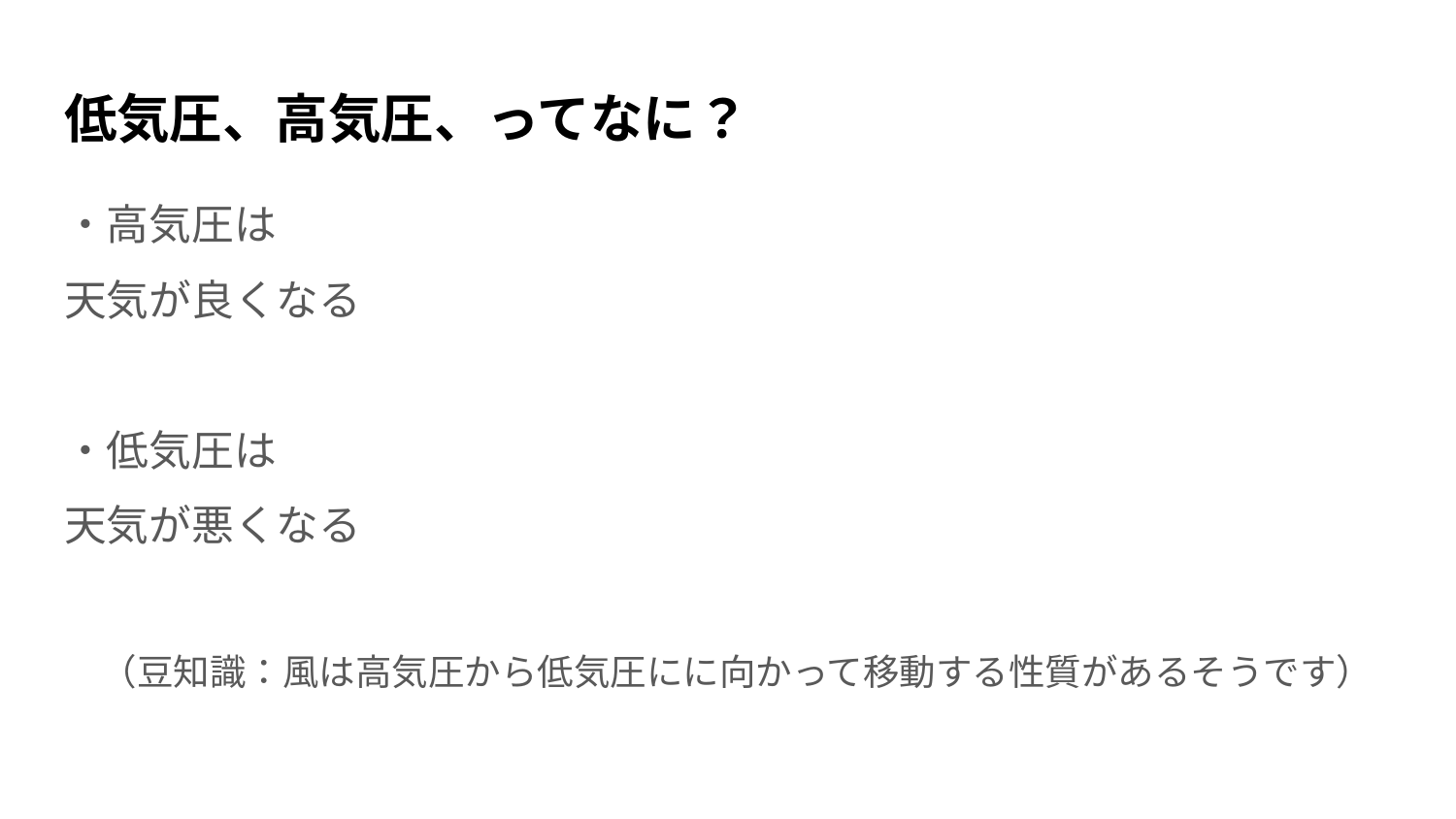

# 低気圧、高気圧、ってなに？
・高気圧は
天気が良くなる

・低気圧は
天気が悪くなる

　（豆知識：風は高気圧から低気圧にに向かって移動する性質があるそうです）